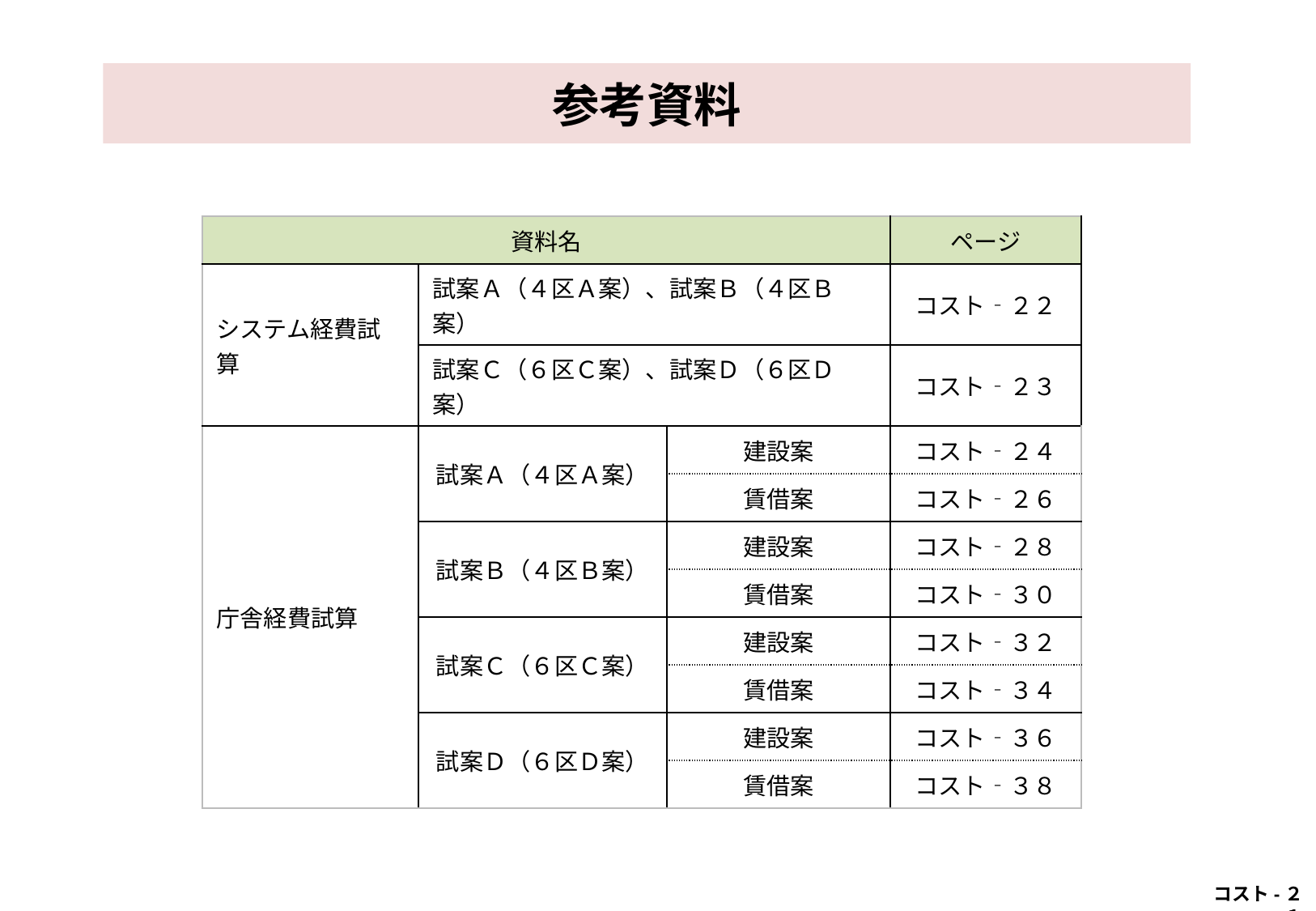

# 参考資料
| 資料名 |  |  | ページ |
| --- | --- | --- | --- |
| システム経費試算 | 試案Ａ（４区Ａ案）、試案Ｂ（４区Ｂ案） |  | コスト‐２２ |
|  | 試案Ｃ（６区Ｃ案）、試案Ｄ（６区Ｄ案） |  | コスト‐２３ |
| 庁舎経費試算 | 試案Ａ（４区Ａ案） | 建設案 | コスト‐２４ |
|  |  | 賃借案 | コスト‐２６ |
|  | 試案Ｂ（４区Ｂ案） | 建設案 | コスト‐２８ |
|  |  | 賃借案 | コスト‐３０ |
|  | 試案Ｃ（６区Ｃ案） | 建設案 | コスト‐３２ |
|  |  | 賃借案 | コスト‐３４ |
|  | 試案Ｄ（６区Ｄ案） | 建設案 | コスト‐３６ |
|  |  | 賃借案 | コスト‐３８ |
 コスト-２１